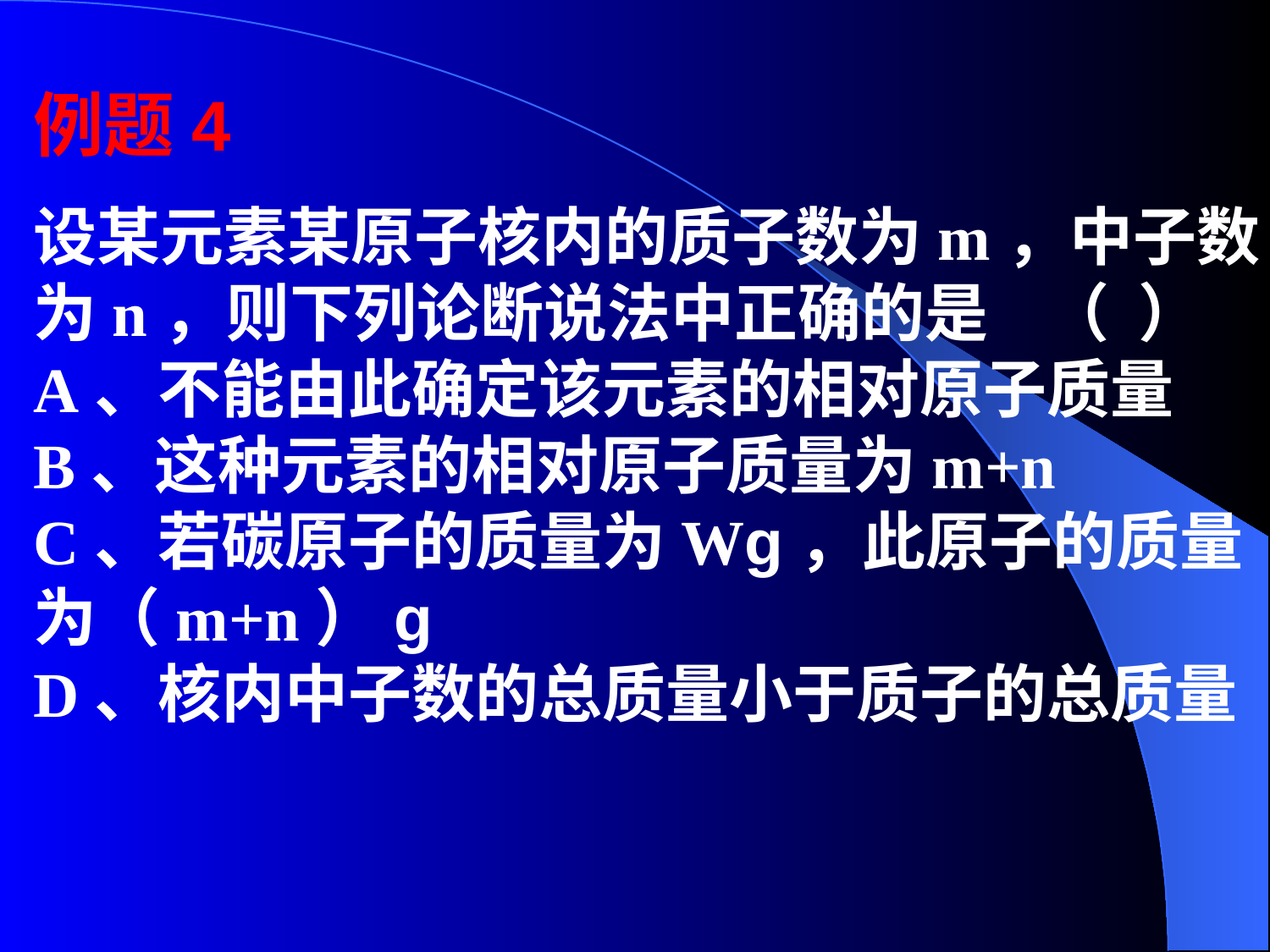

例题4
设某元素某原子核内的质子数为m，中子数为n，则下列论断说法中正确的是    （  ）
A、不能由此确定该元素的相对原子质量
B、这种元素的相对原子质量为m+n
C、若碳原子的质量为Wg，此原子的质量为（m+n）g
D、核内中子数的总质量小于质子的总质量

10